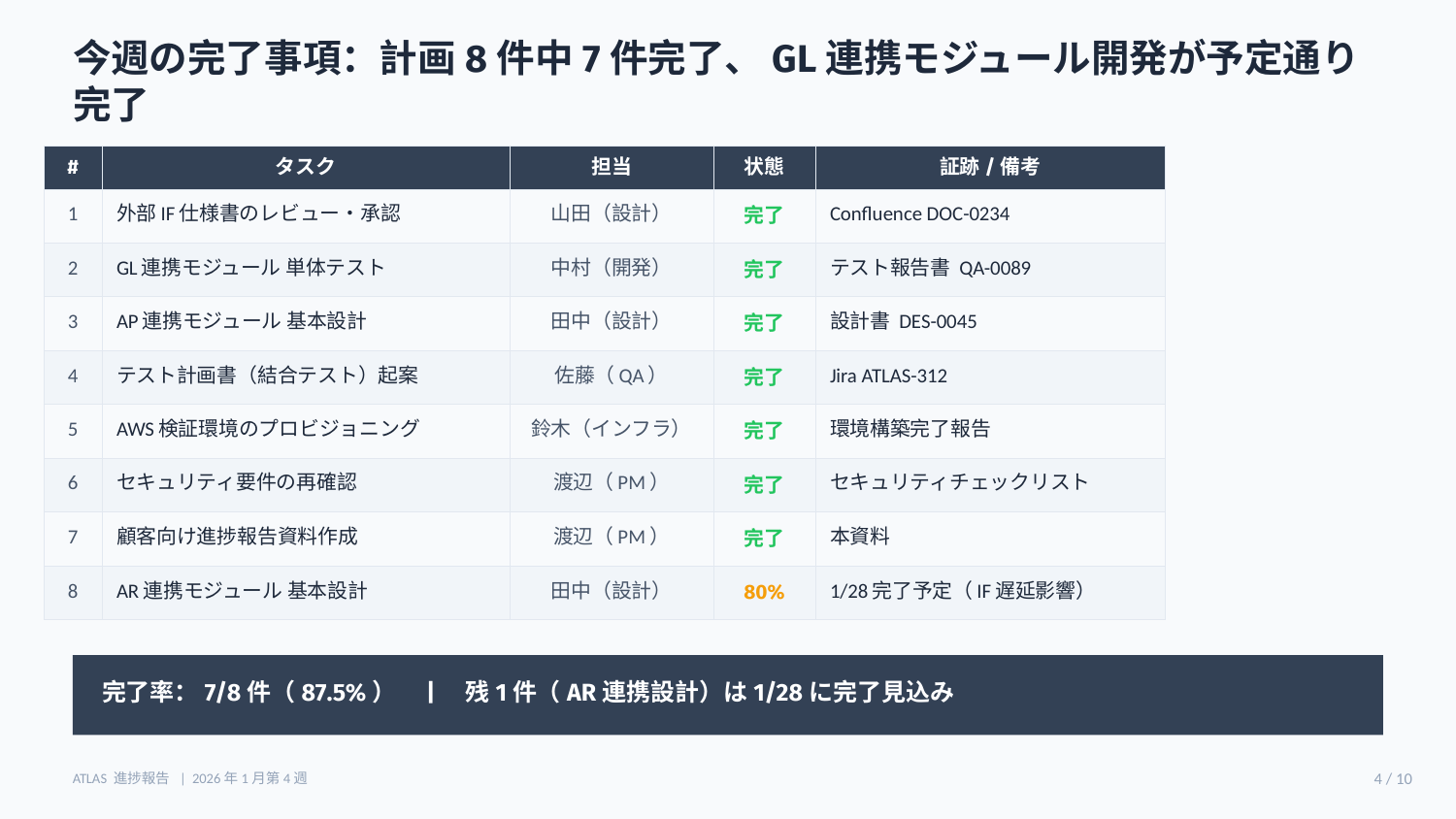

今週の完了事項：計画8件中7件完了、GL連携モジュール開発が予定通り完了
| # | タスク | 担当 | 状態 | 証跡/備考 |
| --- | --- | --- | --- | --- |
| 1 | 外部IF仕様書のレビュー・承認 | 山田（設計） | 完了 | Confluence DOC-0234 |
| 2 | GL連携モジュール 単体テスト | 中村（開発） | 完了 | テスト報告書 QA-0089 |
| 3 | AP連携モジュール 基本設計 | 田中（設計） | 完了 | 設計書 DES-0045 |
| 4 | テスト計画書（結合テスト）起案 | 佐藤（QA） | 完了 | Jira ATLAS-312 |
| 5 | AWS検証環境のプロビジョニング | 鈴木（インフラ） | 完了 | 環境構築完了報告 |
| 6 | セキュリティ要件の再確認 | 渡辺（PM） | 完了 | セキュリティチェックリスト |
| 7 | 顧客向け進捗報告資料作成 | 渡辺（PM） | 完了 | 本資料 |
| 8 | AR連携モジュール 基本設計 | 田中（設計） | 80% | 1/28完了予定（IF遅延影響） |

完了率：7/8件（87.5%）　|　残1件（AR連携設計）は1/28に完了見込み
ATLAS 進捗報告  |  2026年1月第4週
4 / 10